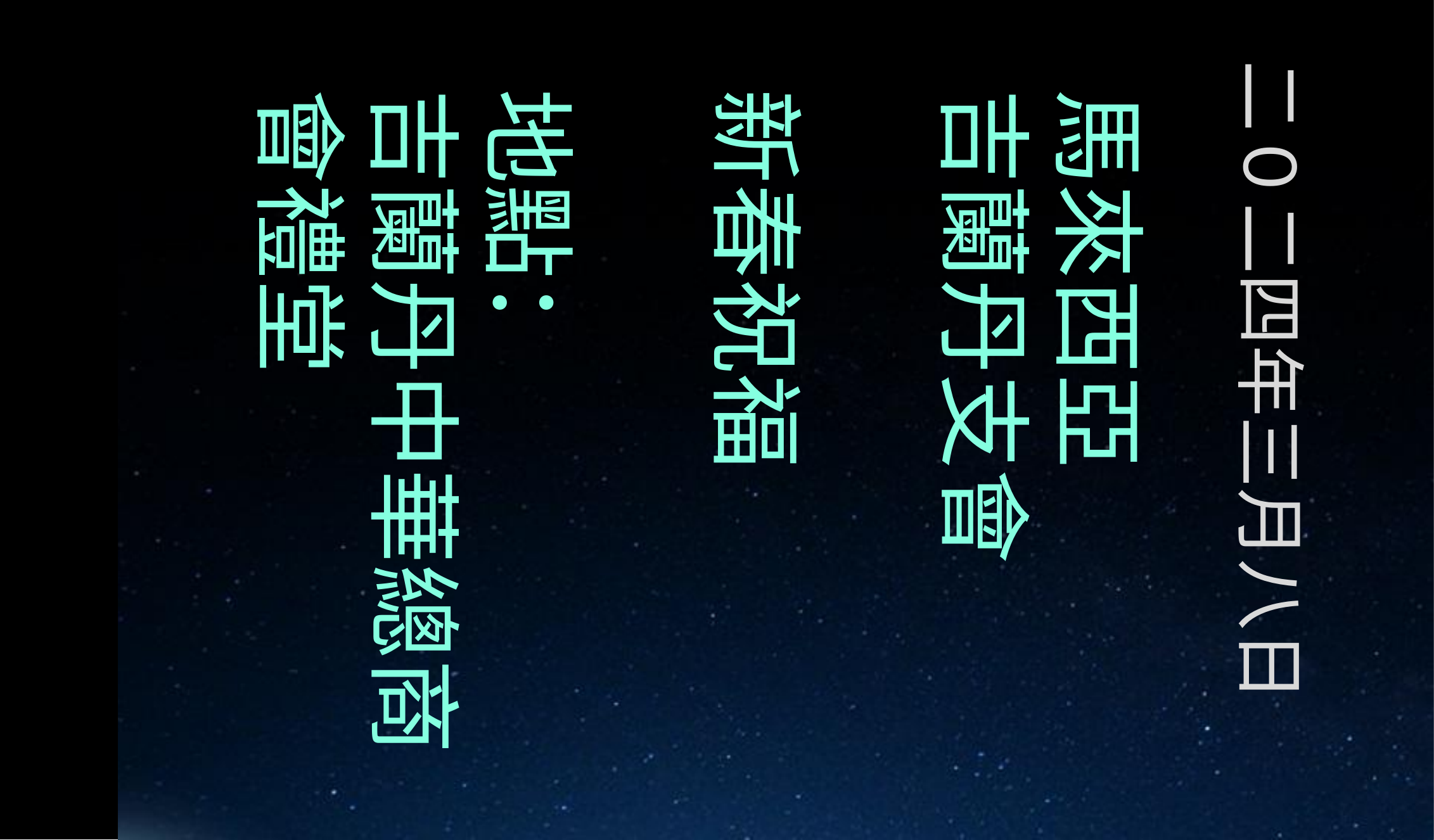

二０二四年三月八日
馬來西亞
吉蘭丹支會

新春祝福

地點：                 吉蘭丹中華總商會禮堂